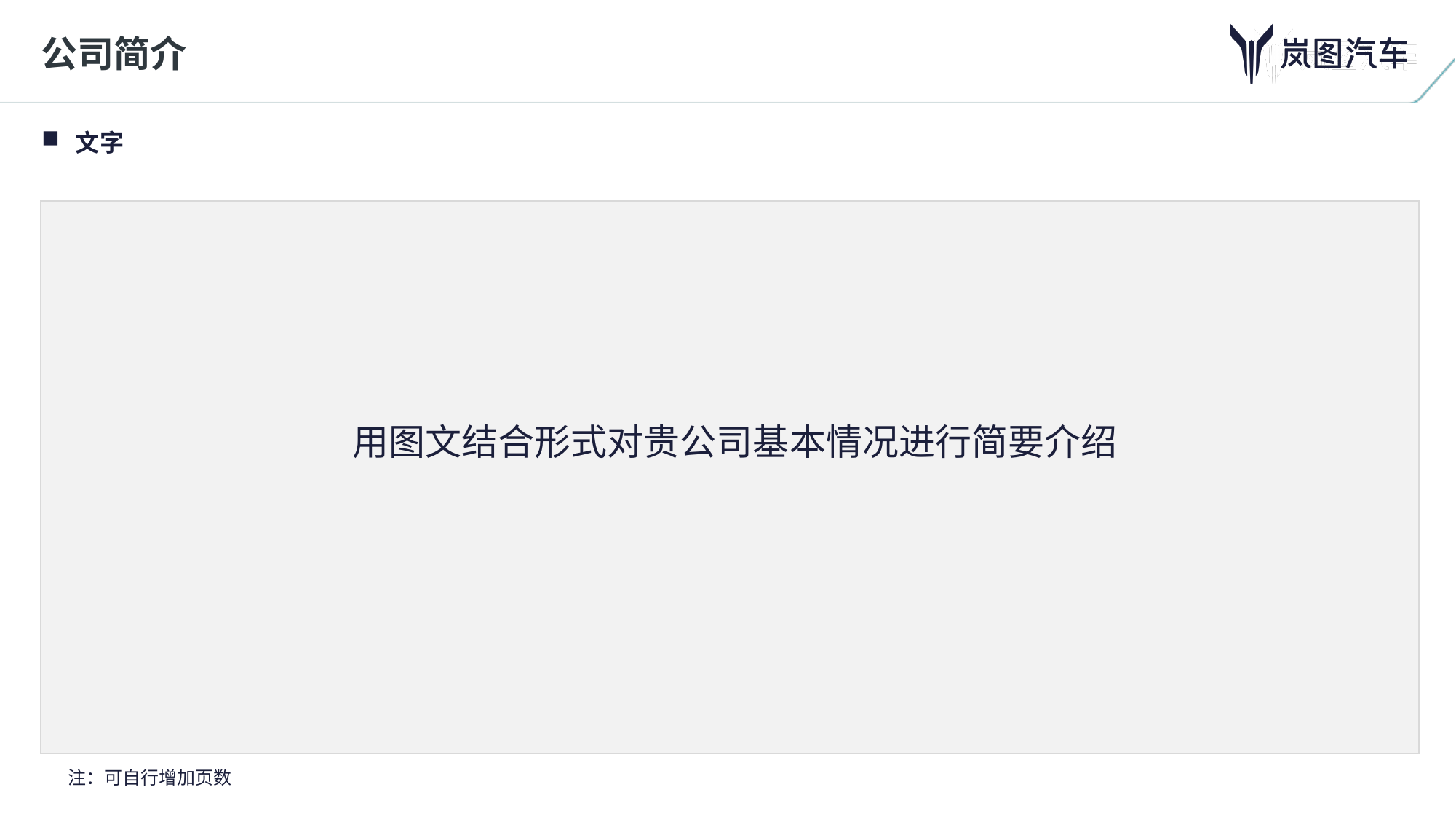

# 公司简介
文字

用图文结合形式对贵公司基本情况进行简要介绍
注：可自行增加页数